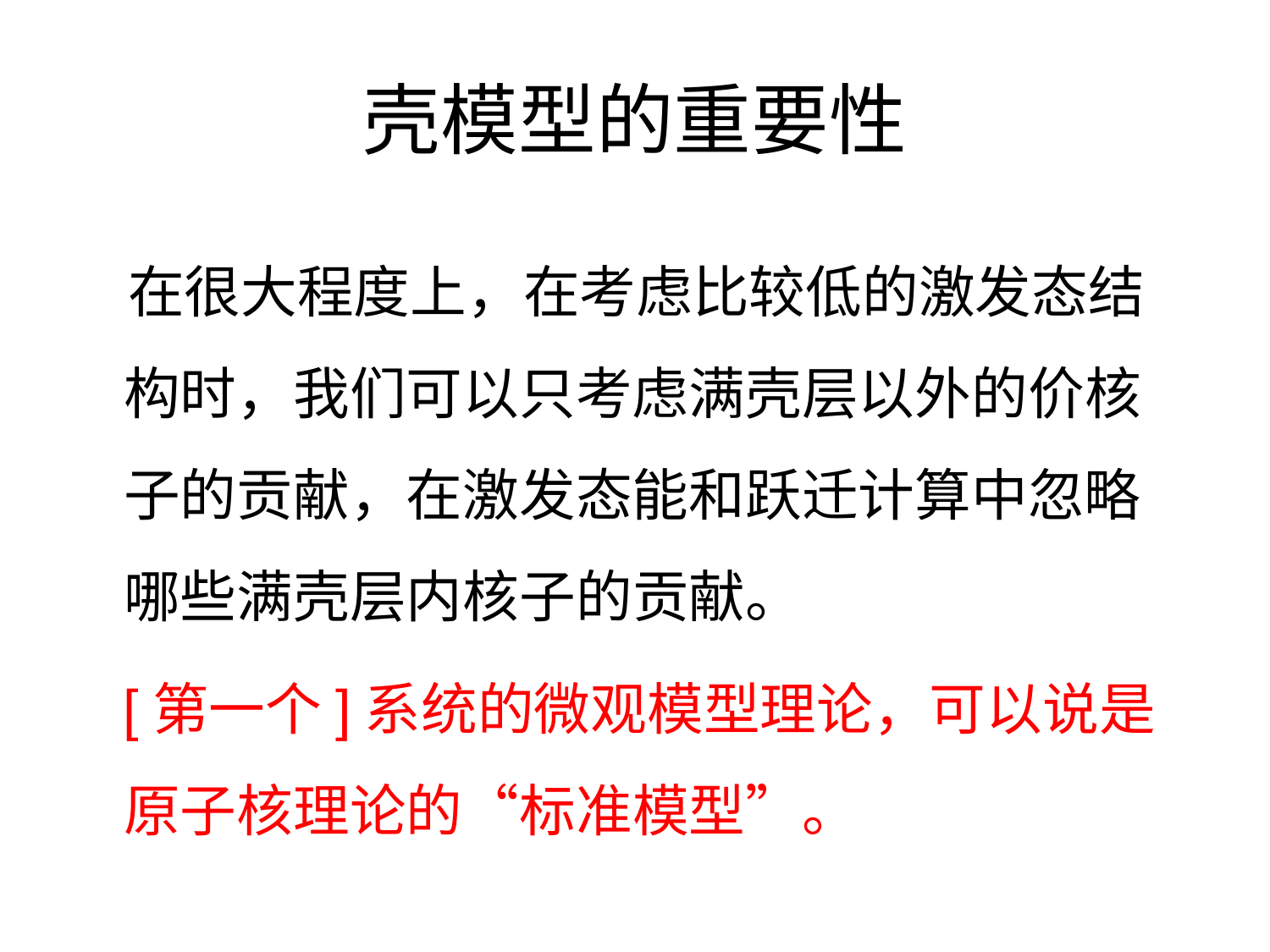

# 壳模型的重要性
   在很大程度上，在考虑比较低的激发态结构时，我们可以只考虑满壳层以外的价核子的贡献，在激发态能和跃迁计算中忽略哪些满壳层内核子的贡献。
   [第一个]系统的微观模型理论，可以说是原子核理论的“标准模型”。